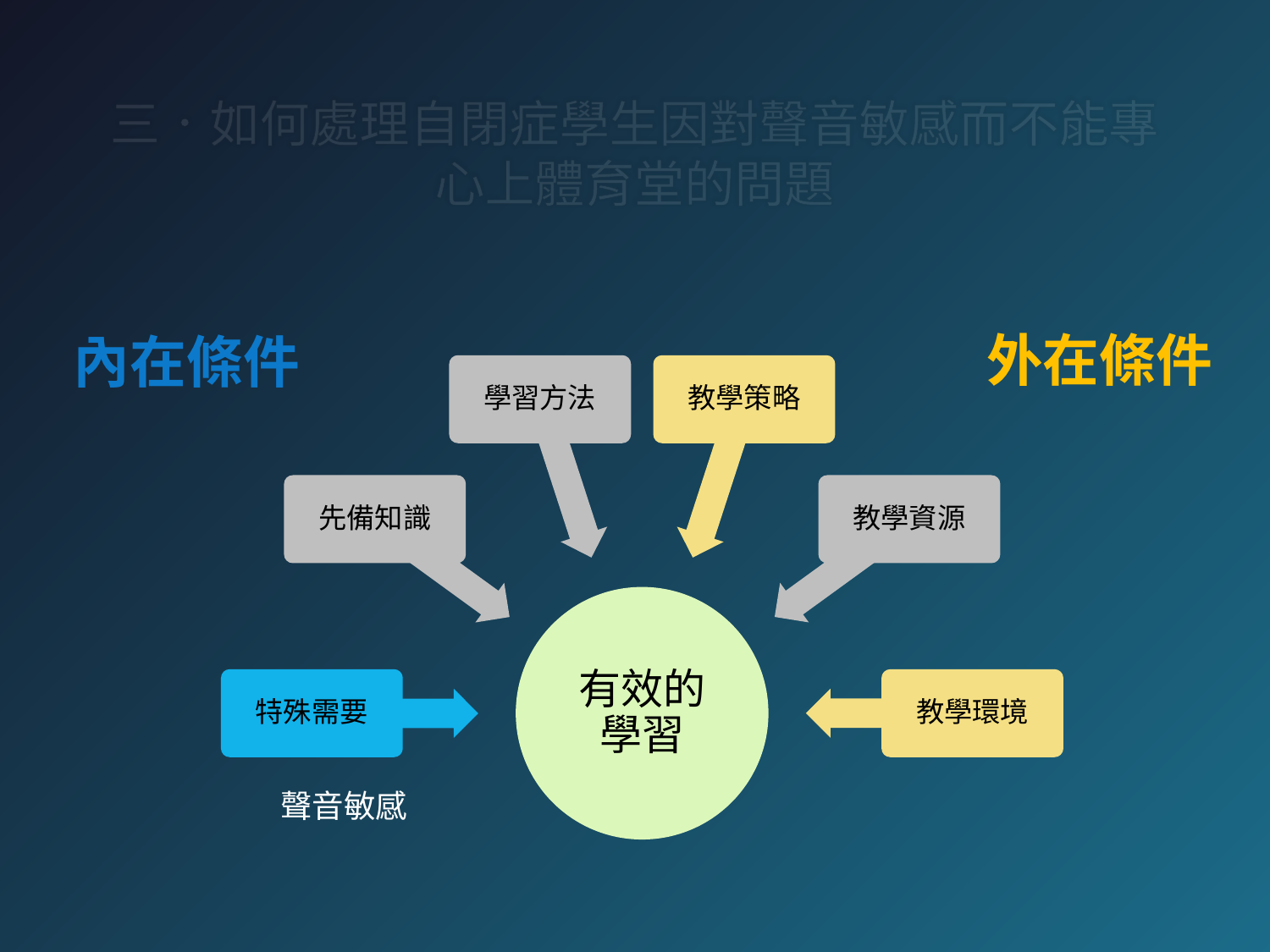

# 三．如何處理自閉症學生因對聲音敏感而不能專心上體育堂的問題
外在條件
內在條件
學習方法
教學策略

先備知識
教學資源

有效的學習
特殊需要
教學環境

聲音敏感